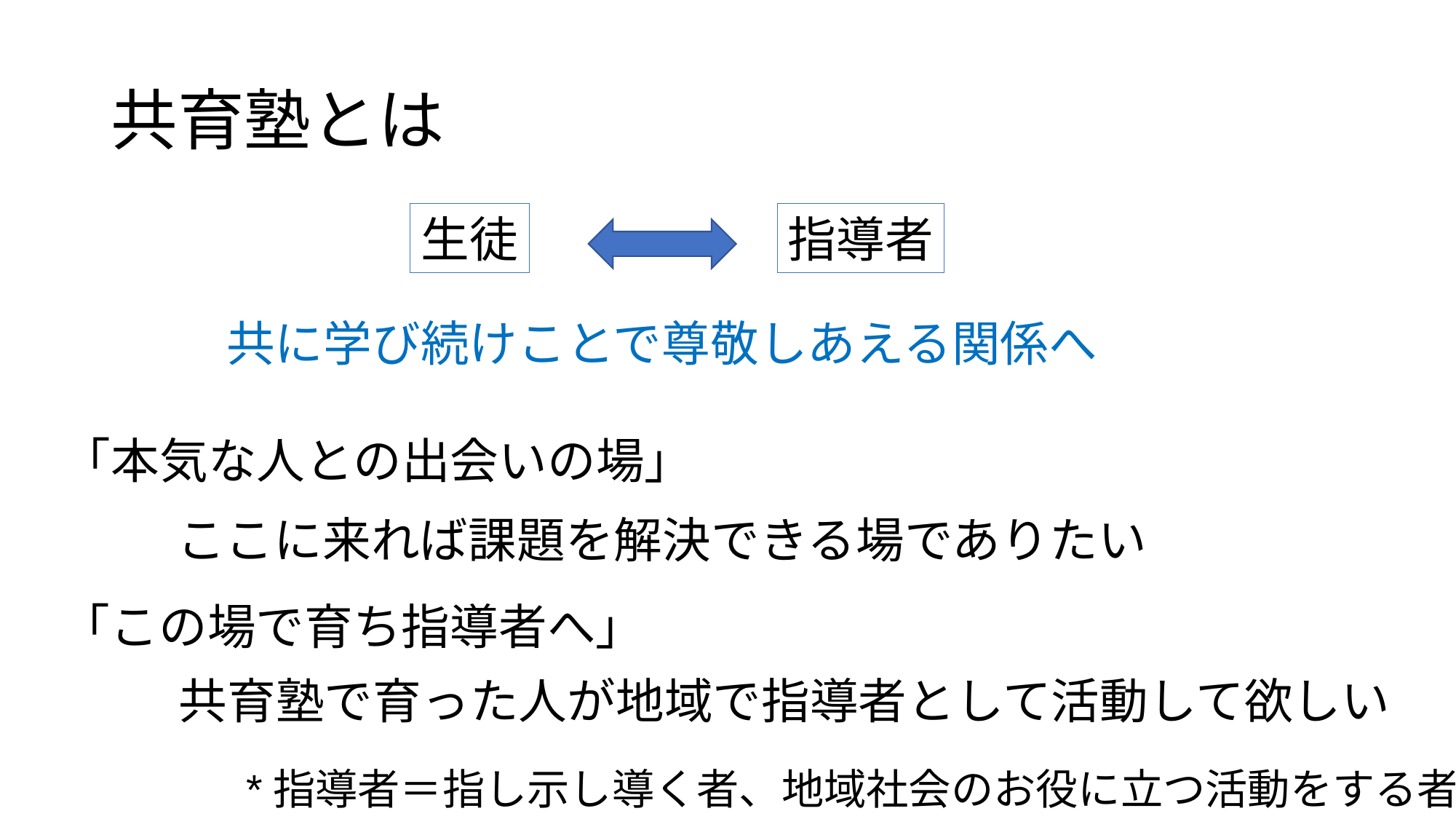

# 共育塾とは
生徒
指導者

共に学び続けことで尊敬しあえる関係へ
「本気な人との出会いの場」
ここに来れば課題を解決できる場でありたい
「この場で育ち指導者へ」
共育塾で育った人が地域で指導者として活動して欲しい
*指導者＝指し示し導く者、地域社会のお役に立つ活動をする者